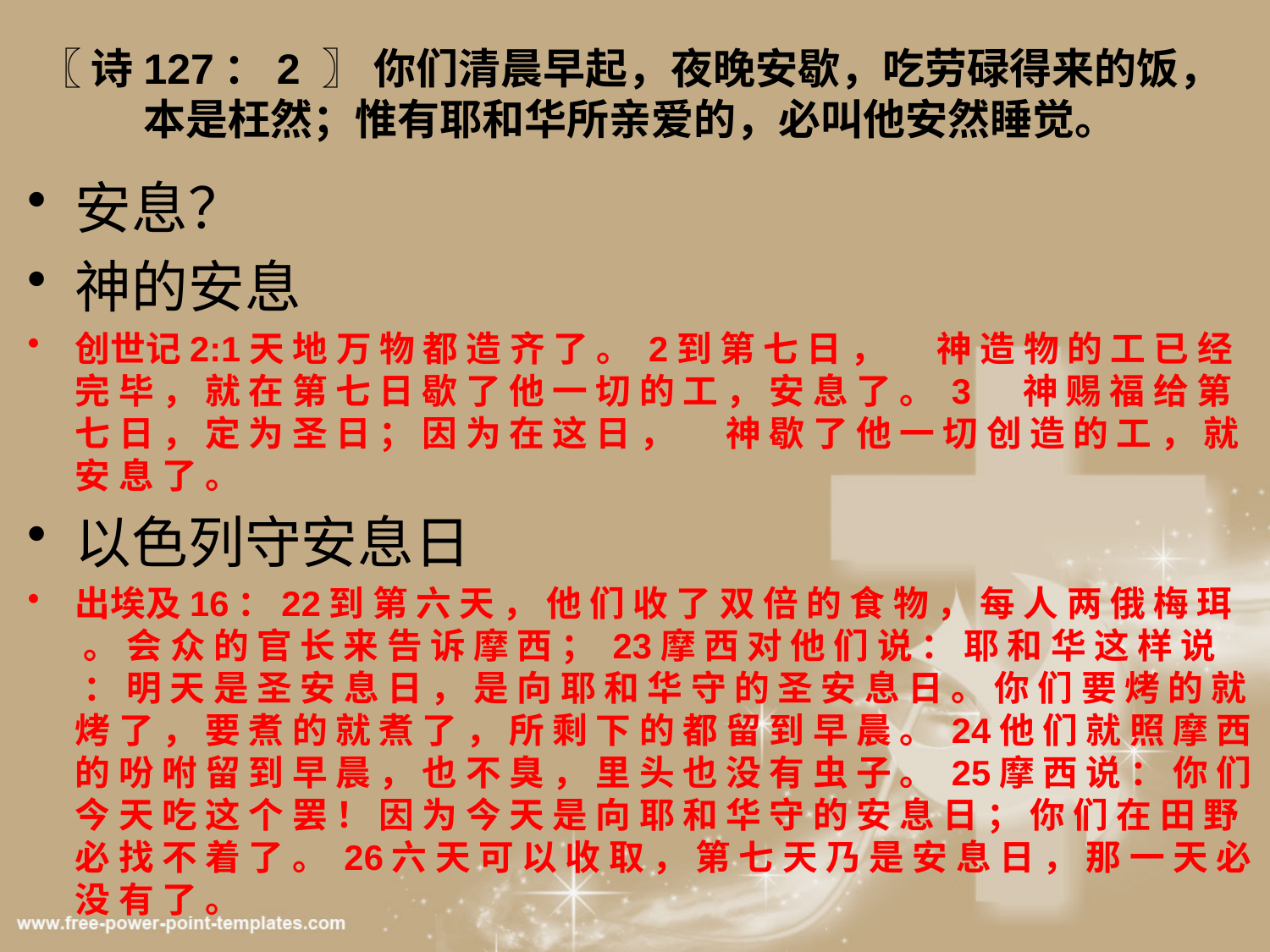

# 〖 诗127：2 〗 你们清晨早起，夜晚安歇，吃劳碌得来的饭，本是枉然；惟有耶和华所亲爱的，必叫他安然睡觉。
安息？
神的安息
创世记2:1天 地 万 物 都 造 齐 了 。 2到 第 七 日 ， 　 神 造 物 的 工 已 经 完 毕 ， 就 在 第 七 日 歇 了 他 一 切 的 工 ， 安 息 了 。 3　 神 赐 福 给 第 七 日 ， 定 为 圣 日 ； 因 为 在 这 日 ， 　 神 歇 了 他 一 切 创 造 的 工 ， 就 安 息 了 。
以色列守安息日
出埃及16：22到 第 六 天 ， 他 们 收 了 双 倍 的 食 物 ， 每 人 两 俄 梅 珥 。 会 众 的 官 长 来 告 诉 摩 西 ； 23摩 西 对 他 们 说 ： 耶 和 华 这 样 说 ： 明 天 是 圣 安 息 日 ， 是 向 耶 和 华 守 的 圣 安 息 日 。 你 们 要 烤 的 就 烤 了 ， 要 煮 的 就 煮 了 ， 所 剩 下 的 都 留 到 早 晨 。 24他 们 就 照 摩 西 的 吩 咐 留 到 早 晨 ， 也 不 臭 ， 里 头 也 没 有 虫 子 。 25摩 西 说 ： 你 们 今 天 吃 这 个 罢 ！ 因 为 今 天 是 向 耶 和 华 守 的 安 息 日 ； 你 们 在 田 野 必 找 不 着 了 。 26六 天 可 以 收 取 ， 第 七 天 乃 是 安 息 日 ， 那 一 天 必 没 有 了 。